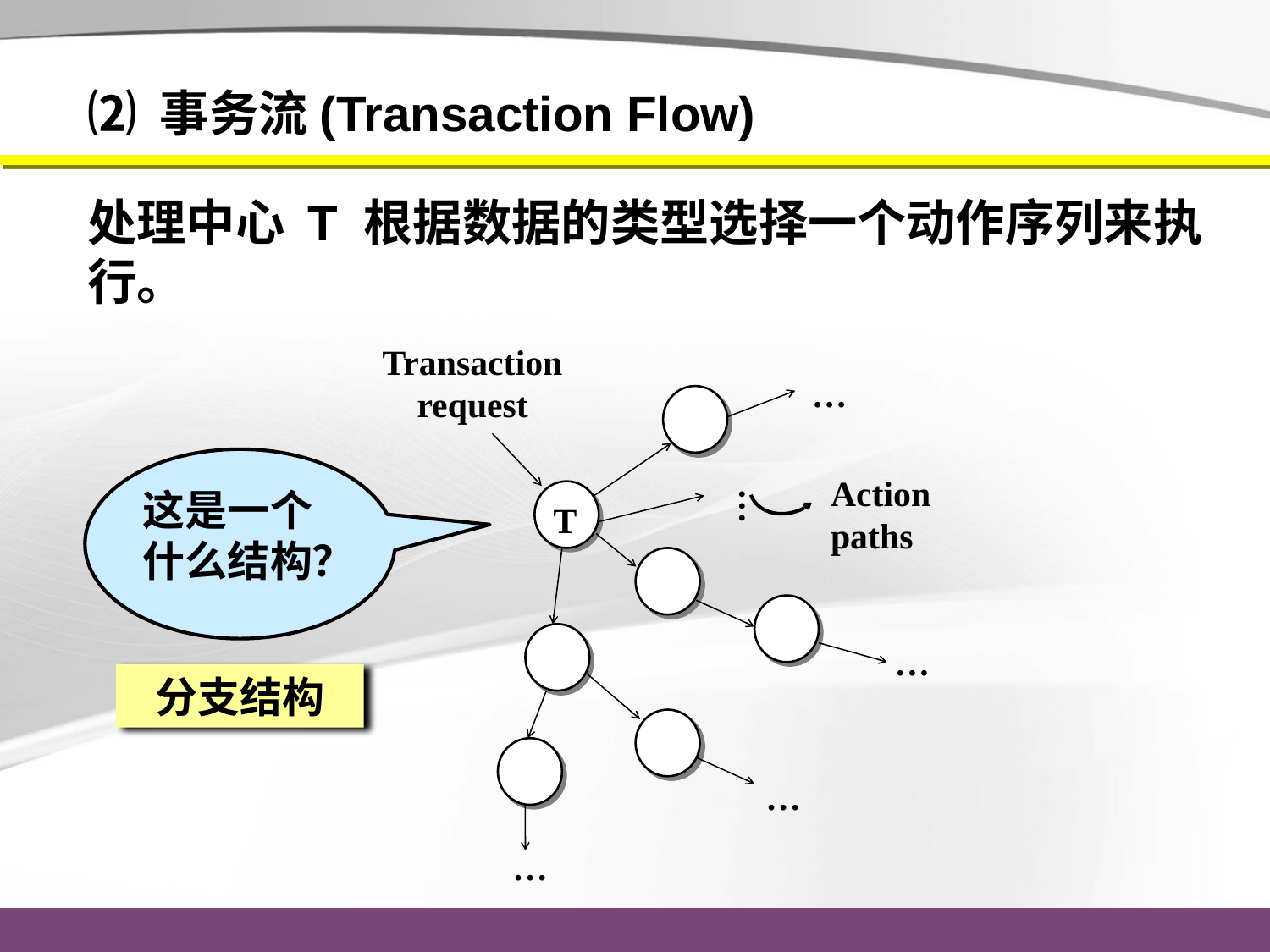

⑵ 事务流(Transaction Flow)

处理中心 T 根据数据的类型选择一个动作序列来执行。
 …
Transaction
request

  …
Action paths

T

 …

 …

  …
这是一个什么结构？
分支结构